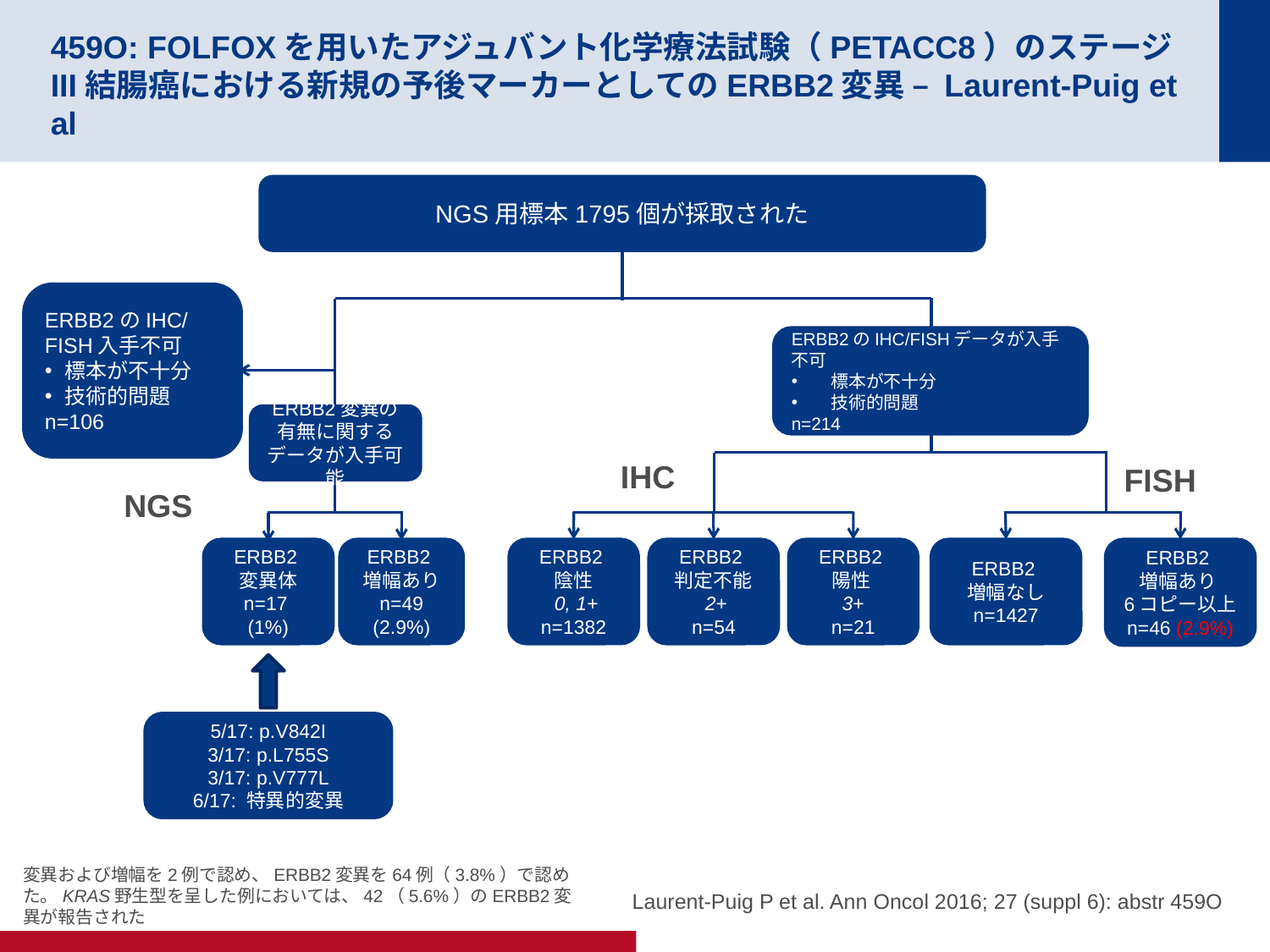

# 459O: FOLFOXを用いたアジュバント化学療法試験（PETACC8）のステージIII結腸癌における新規の予後マーカーとしてのERBB2変異 – Laurent-Puig et al
NGS用標本1795個が採取された
ERBB2のIHC/FISH入手不可
標本が不十分
技術的問題
n=106
ERBB2のIHC/FISHデータが入手不可
標本が不十分
技術的問題
n=214
ERBB2変異の有無に関するデータが入手可能
IHC
FISH
NGS
ERBB2
変異体
n=17
(1%)
ERBB2
増幅あり
n=49 (2.9%)
ERBB2
陰性
 0, 1+
n=1382
ERBB2
判定不能
 2+
n=54
ERBB2
陽性
3+
n=21
ERBB2
増幅なし
n=1427
ERBB2
増幅あり
6コピー以上
n=46 (2.9%)

5/17: p.V842I
3/17: p.L755S
3/17: p.V777L
6/17: 特異的変異
Laurent-Puig P et al. Ann Oncol 2016; 27 (suppl 6): abstr 459O
変異および増幅を2例で認め、ERBB2変異を64例（3.8%）で認めた。KRAS野生型を呈した例においては、42（5.6%）のERBB2変異が報告された